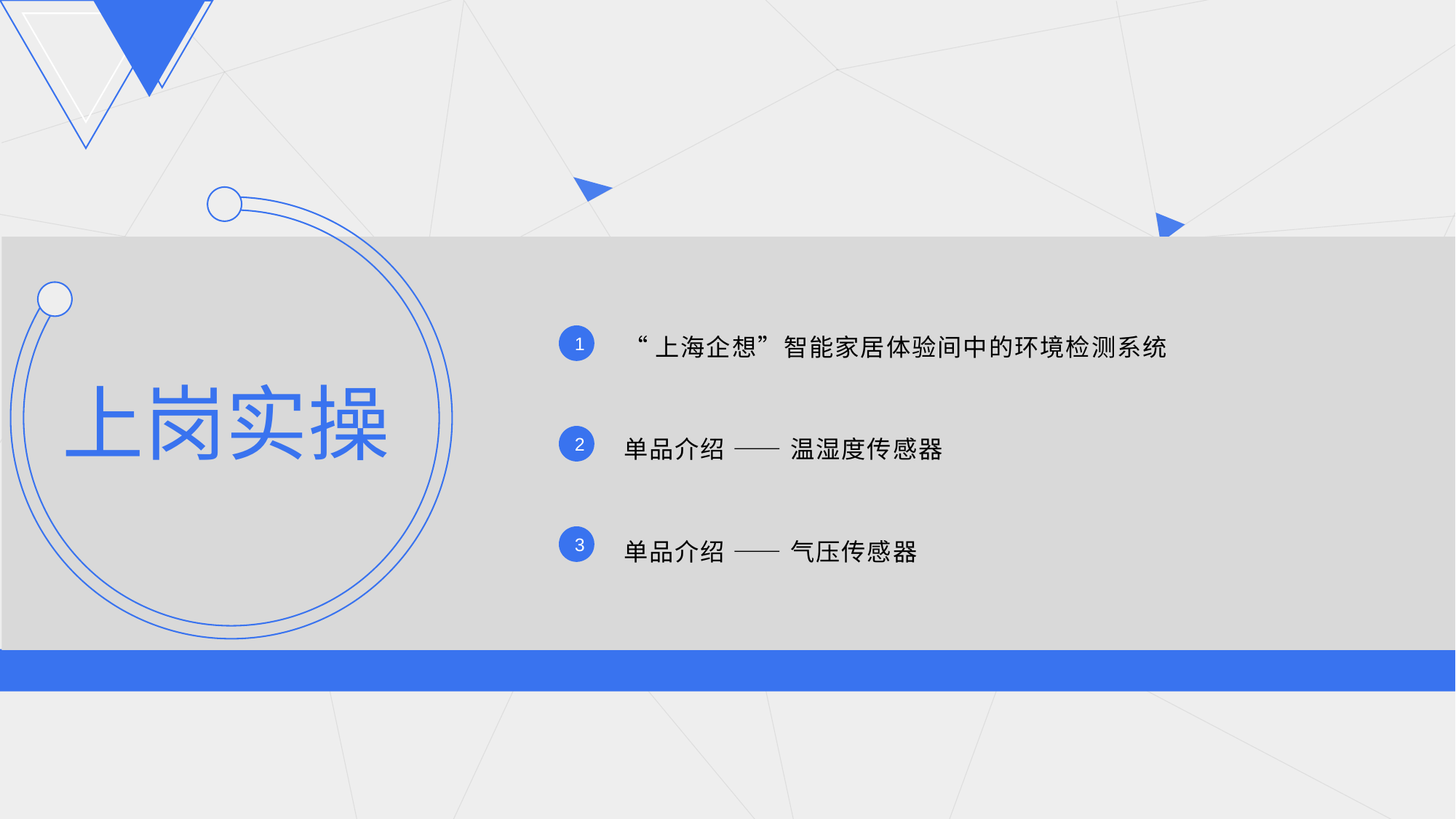

“上海企想”智能家居体验间中的环境检测系统
1
上岗实操
单品介绍 —— 温湿度传感器
2
单品介绍 —— 气压传感器
3